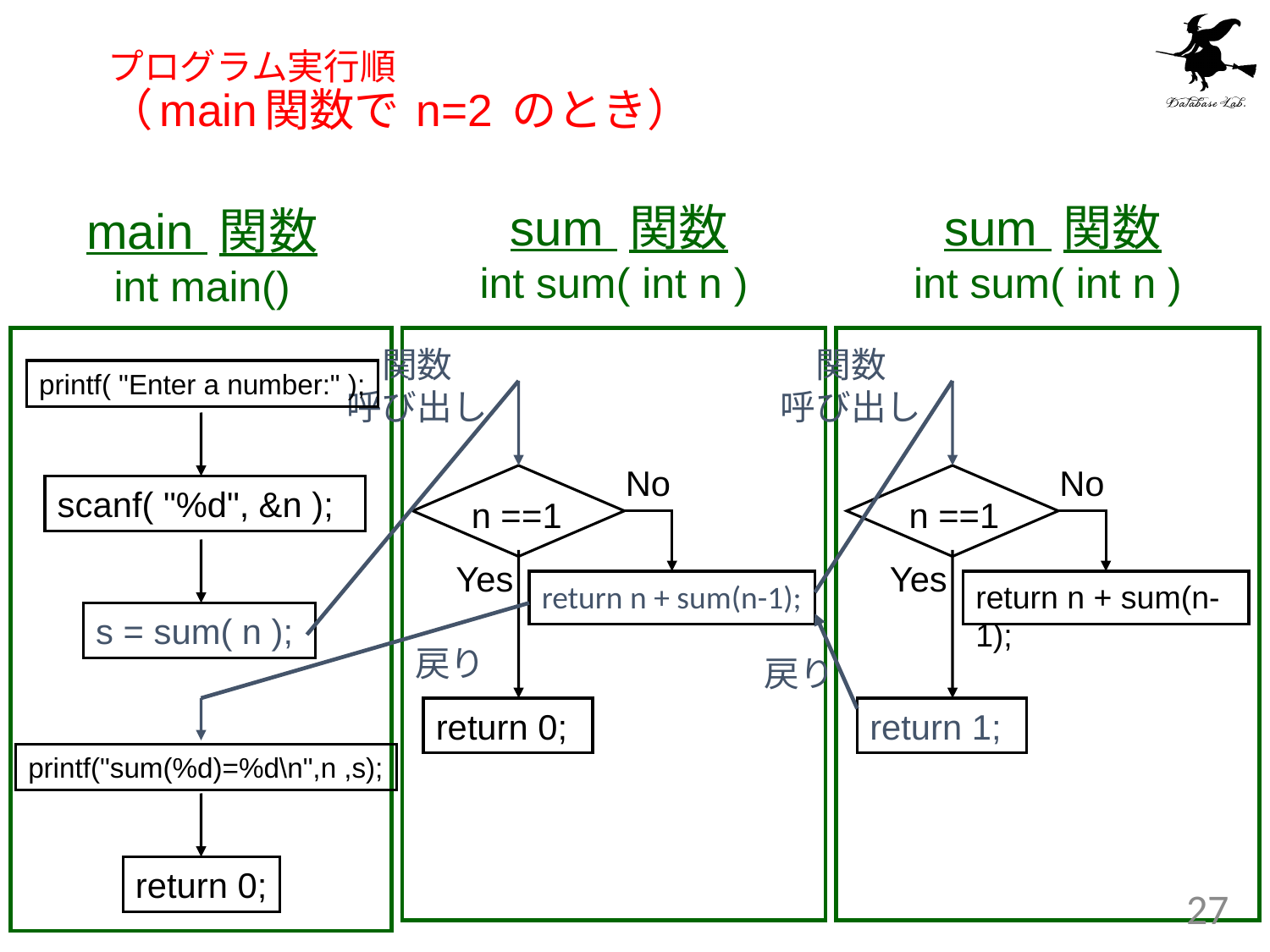

# プログラム実行順 （main関数で n=2 のとき）
sum 関数
int sum( int n )
sum 関数
int sum( int n )
main 関数
int main()

関数
呼び出し
関数
呼び出し
printf( "Enter a number:" );

No
No

scanf( "%d", &n );
n ==1
n ==1

Yes

Yes

return n + sum(n-1);

return n + sum(n-1);
s = sum( n );

戻り
戻り

return 0;
return 1;
printf("sum(%d)=%d\n",n ,s);

return 0;
27